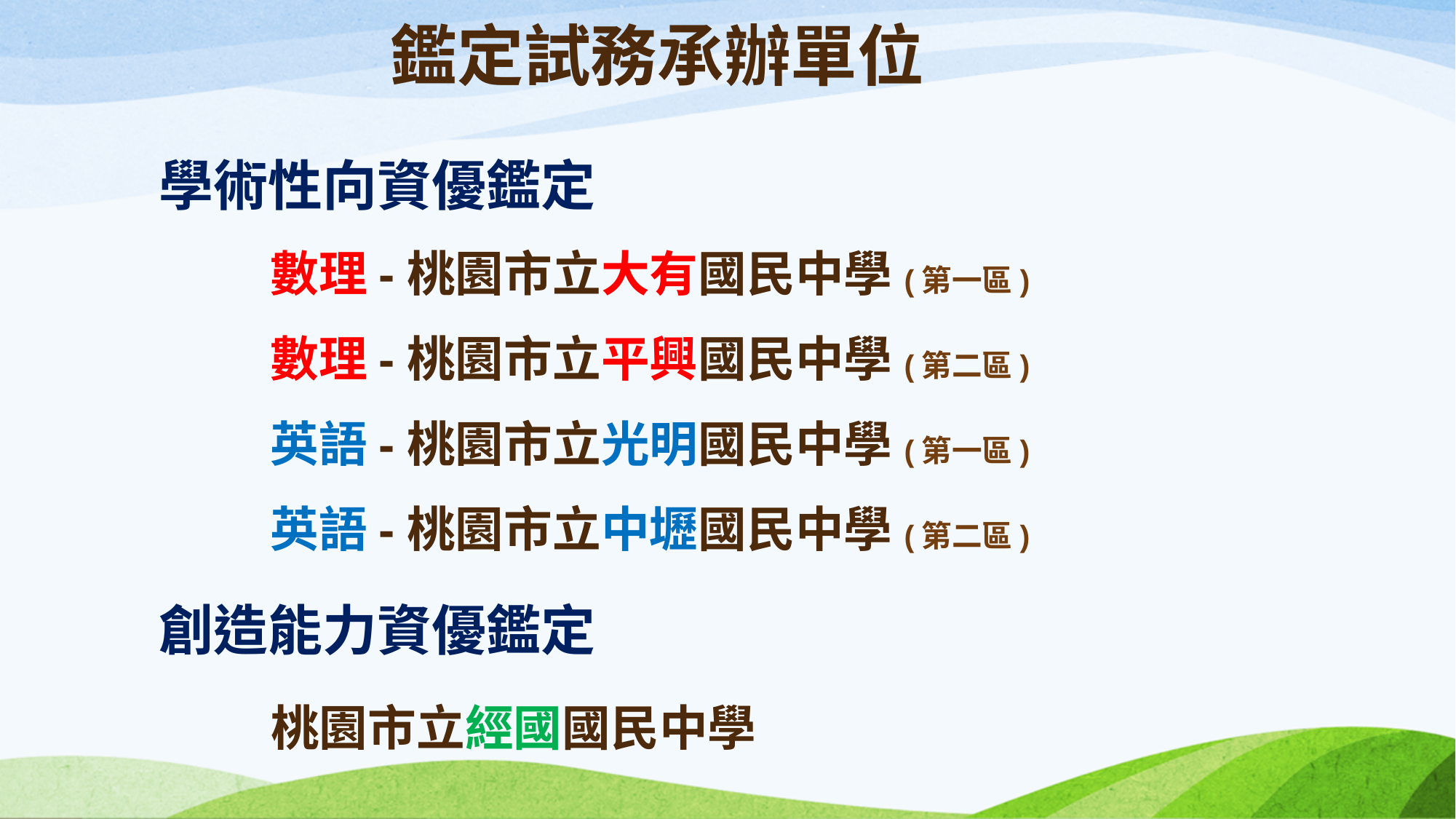

# 鑑定試務承辦單位
學術性向資優鑑定
         數理-桃園市立大有國民中學(第一區)
         數理-桃園市立平興國民中學(第二區)
         英語-桃園市立光明國民中學(第一區)
         英語-桃園市立中壢國民中學(第二區)
創造能力資優鑑定
        桃園市立經國國民中學